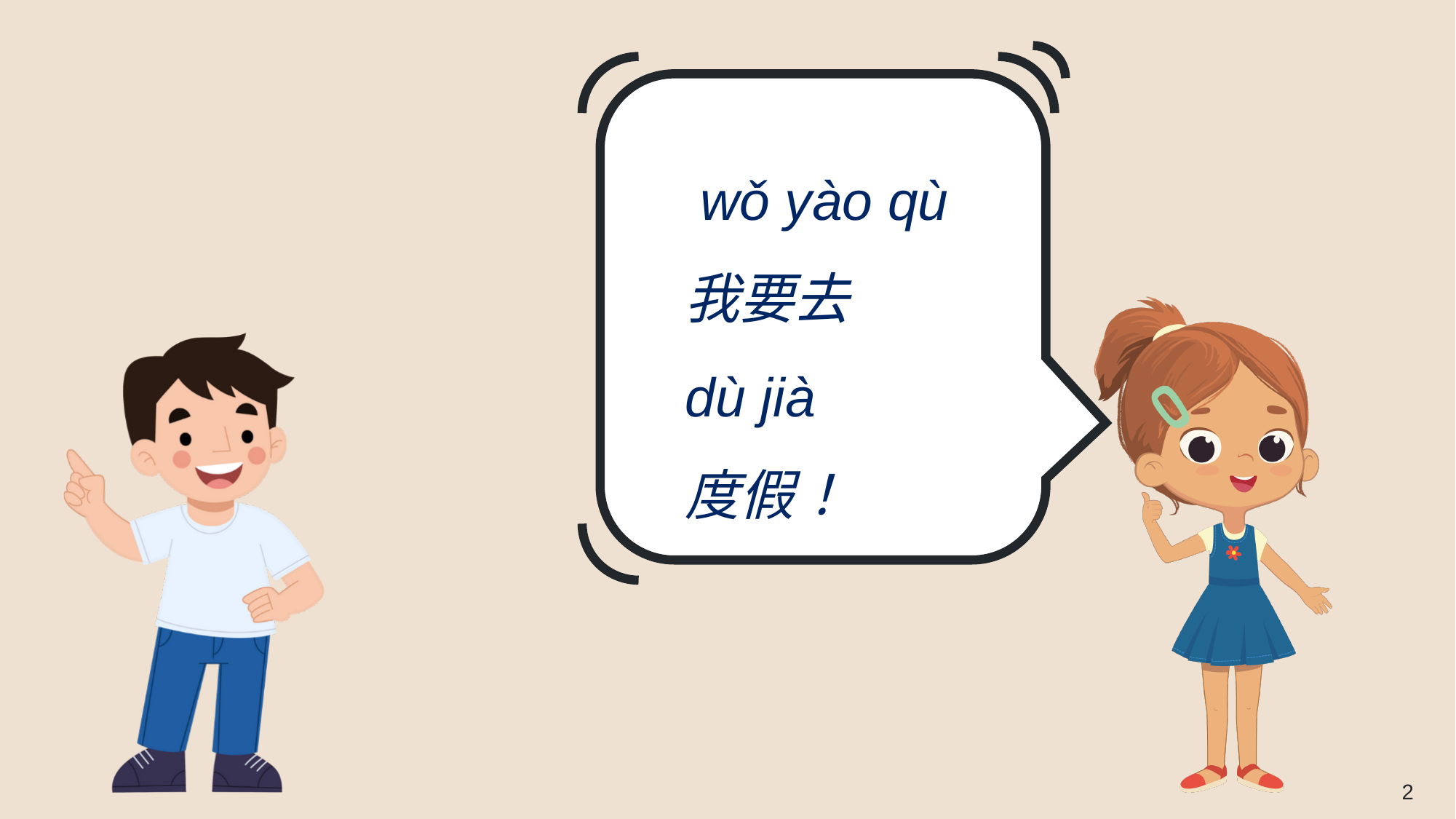

# wǒ yào qù 我要去 dù jià 度假！

2